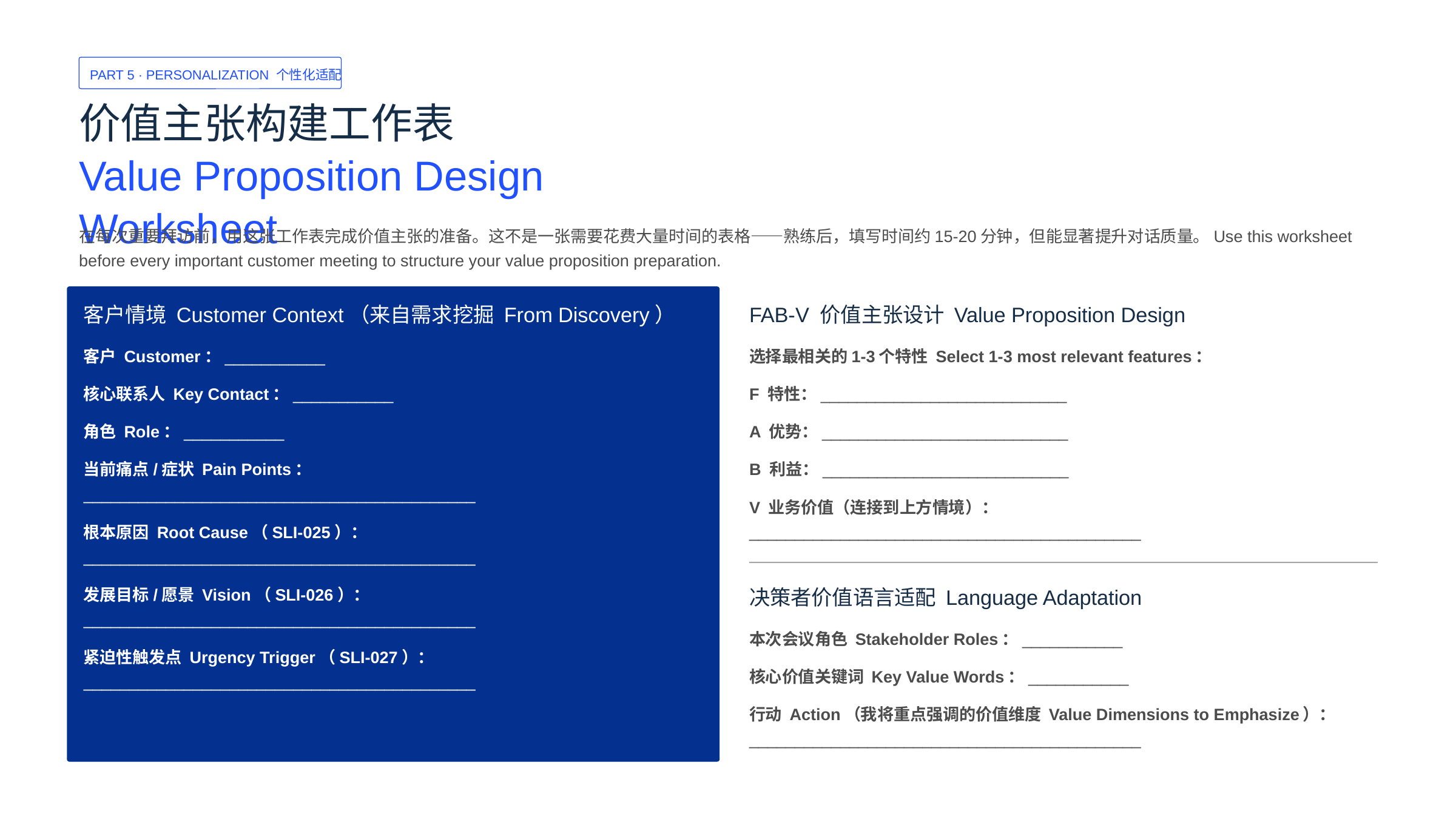

PART 5 · PERSONALIZATION 个性化适配
价值主张构建工作表
Value Proposition Design Worksheet
在每次重要拜访前，用这张工作表完成价值主张的准备。这不是一张需要花费大量时间的表格——熟练后，填写时间约15-20分钟，但能显著提升对话质量。Use this worksheet before every important customer meeting to structure your value proposition preparation.

客户情境 Customer Context（来自需求挖掘 From Discovery）
FAB-V 价值主张设计 Value Proposition Design
客户 Customer：___________
选择最相关的1-3个特性 Select 1-3 most relevant features：
核心联系人 Key Contact：___________
F 特性：___________________________
角色 Role：___________
A 优势：___________________________
当前痛点/症状 Pain Points：___________________________________________
B 利益：___________________________
V 业务价值（连接到上方情境）：___________________________________________
根本原因 Root Cause（SLI-025）：___________________________________________

发展目标/愿景 Vision（SLI-026）：___________________________________________
决策者价值语言适配 Language Adaptation
本次会议角色 Stakeholder Roles：___________
紧迫性触发点 Urgency Trigger（SLI-027）：___________________________________________
核心价值关键词 Key Value Words：___________
行动 Action（我将重点强调的价值维度 Value Dimensions to Emphasize）：___________________________________________